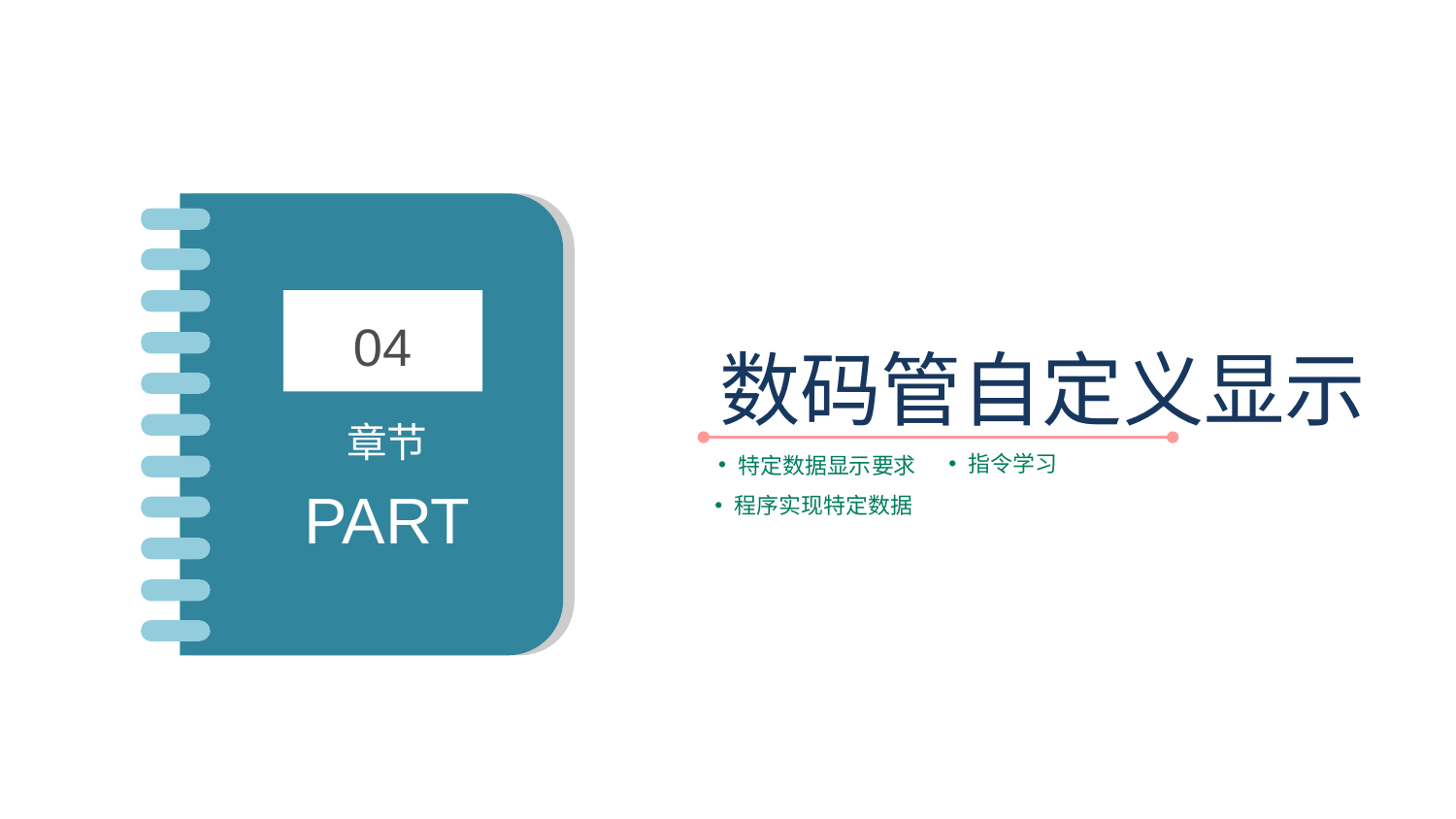

04
章节
PART
数码管自定义显示
指令学习
特定数据显示要求
程序实现特定数据